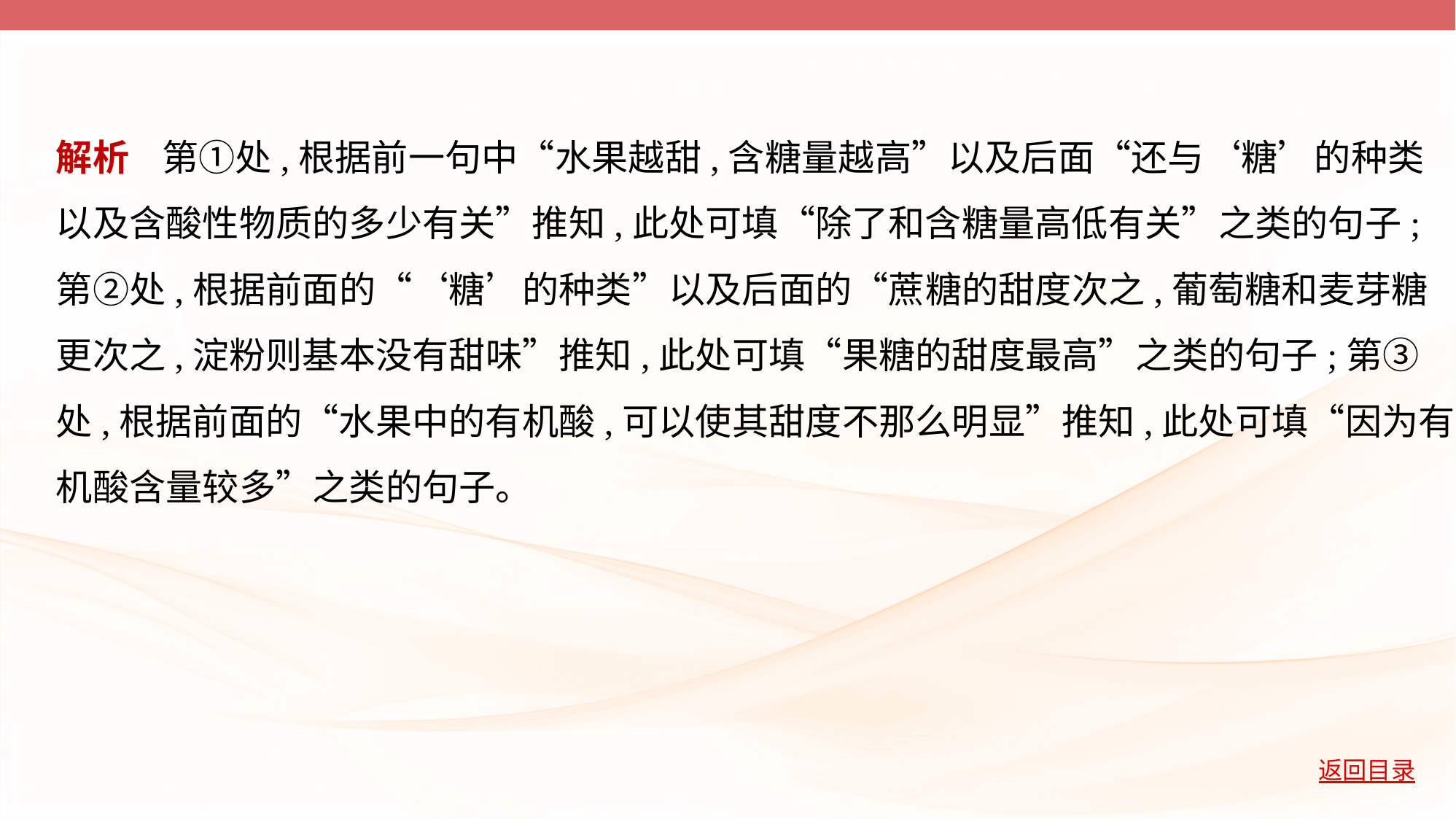

解析    第①处,根据前一句中“水果越甜,含糖量越高”以及后面“还与‘糖’的种类
以及含酸性物质的多少有关”推知,此处可填“除了和含糖量高低有关”之类的句子;
第②处,根据前面的“‘糖’的种类”以及后面的“蔗糖的甜度次之,葡萄糖和麦芽糖
更次之,淀粉则基本没有甜味”推知,此处可填“果糖的甜度最高”之类的句子;第③
处,根据前面的“水果中的有机酸,可以使其甜度不那么明显”推知,此处可填“因为有
机酸含量较多”之类的句子。